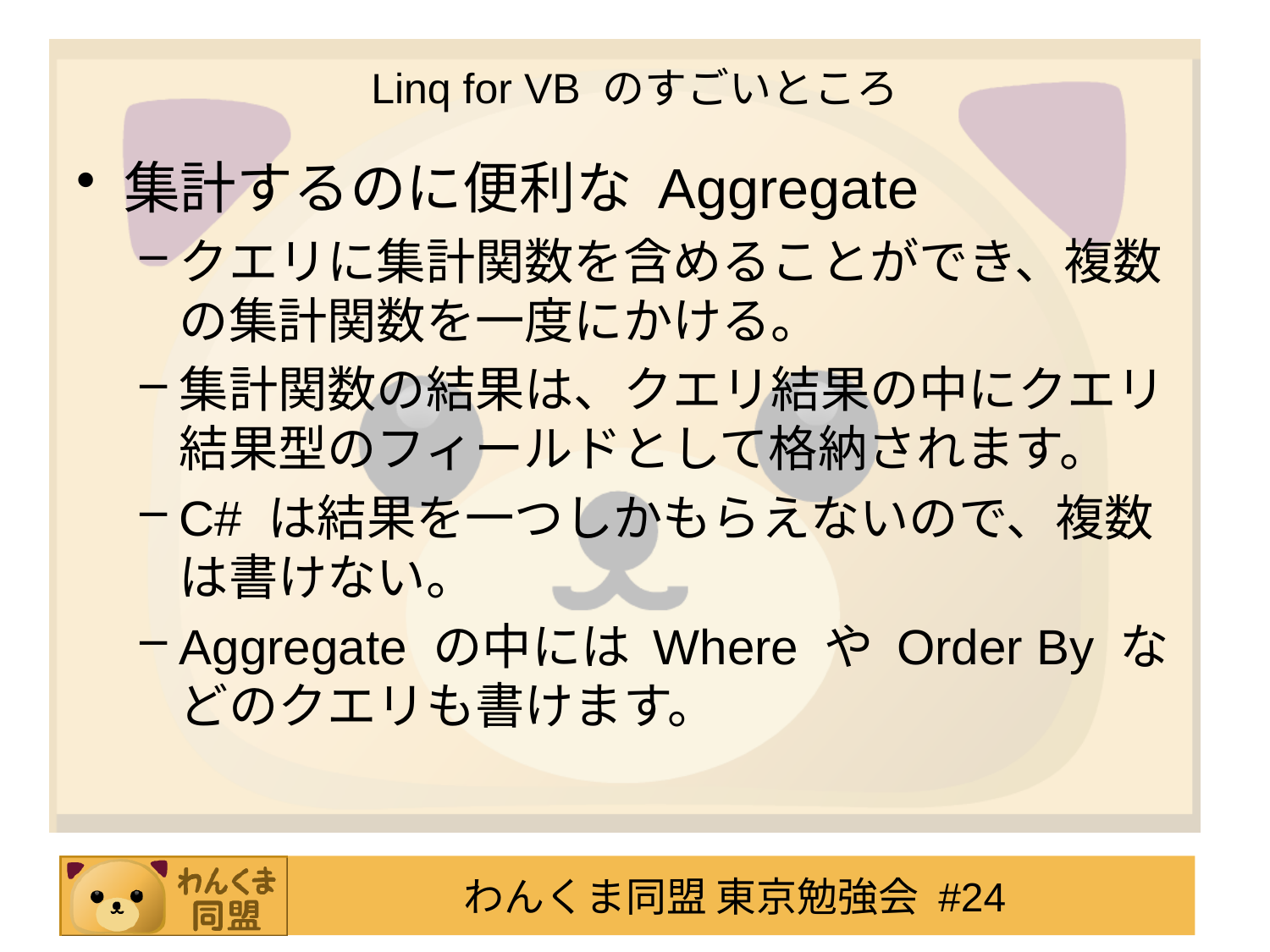

# Linq for VB のすごいところ
集計するのに便利な Aggregate
クエリに集計関数を含めることができ、複数の集計関数を一度にかける。
集計関数の結果は、クエリ結果の中にクエリ結果型のフィールドとして格納されます。
C# は結果を一つしかもらえないので、複数は書けない。
Aggregate の中には Where や Order By などのクエリも書けます。